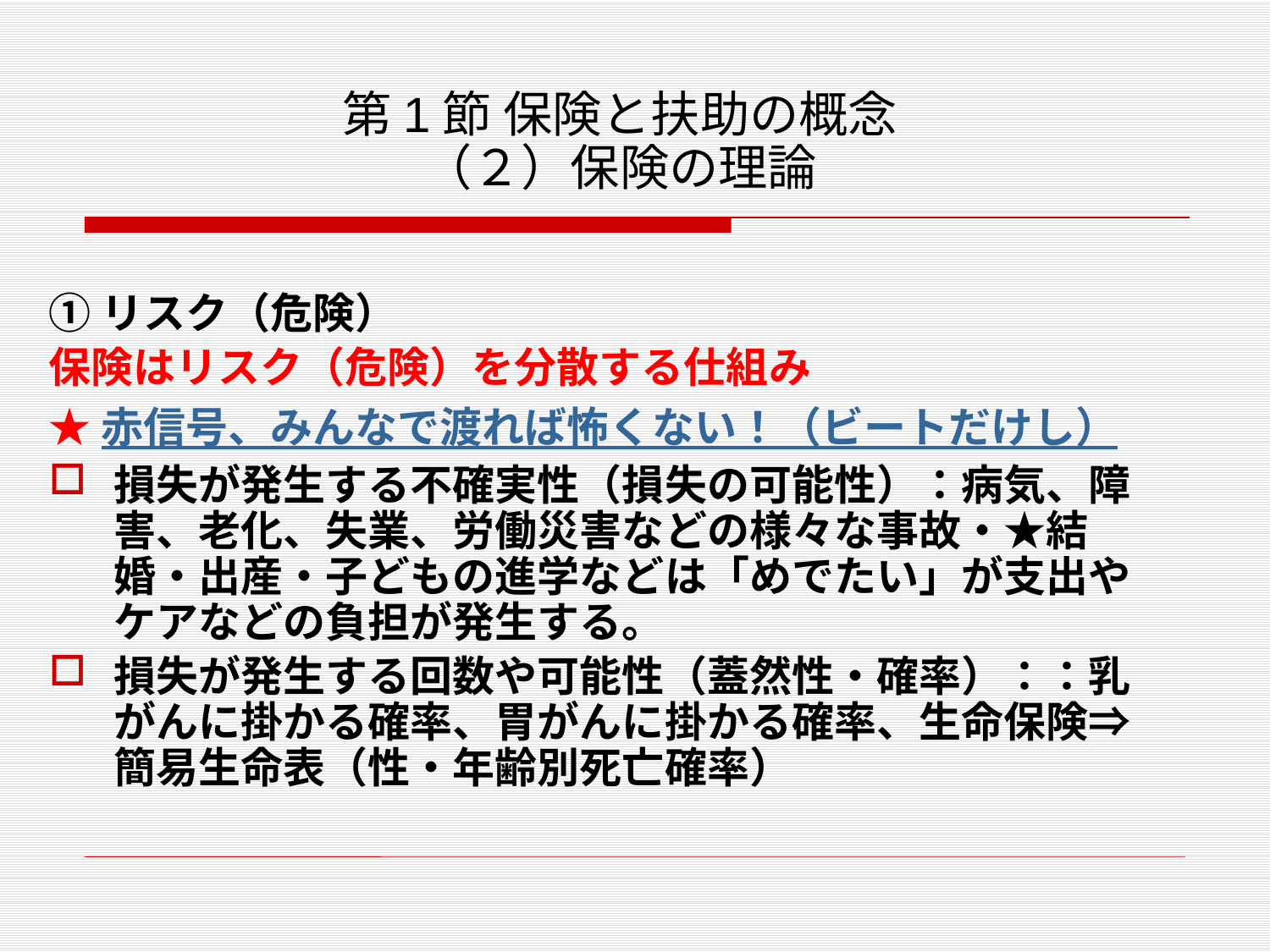

# 第1節 保険と扶助の概念 （２）保険の理論

①リスク（危険）
保険はリスク（危険）を分散する仕組み
★赤信号、みんなで渡れば怖くない！（ビートだけし）
損失が発生する不確実性（損失の可能性）：病気、障害、老化、失業、労働災害などの様々な事故・★結婚・出産・子どもの進学などは「めでたい」が支出やケアなどの負担が発生する。
損失が発生する回数や可能性（蓋然性・確率）：：乳がんに掛かる確率、胃がんに掛かる確率、生命保険⇒簡易生命表（性・年齢別死亡確率）